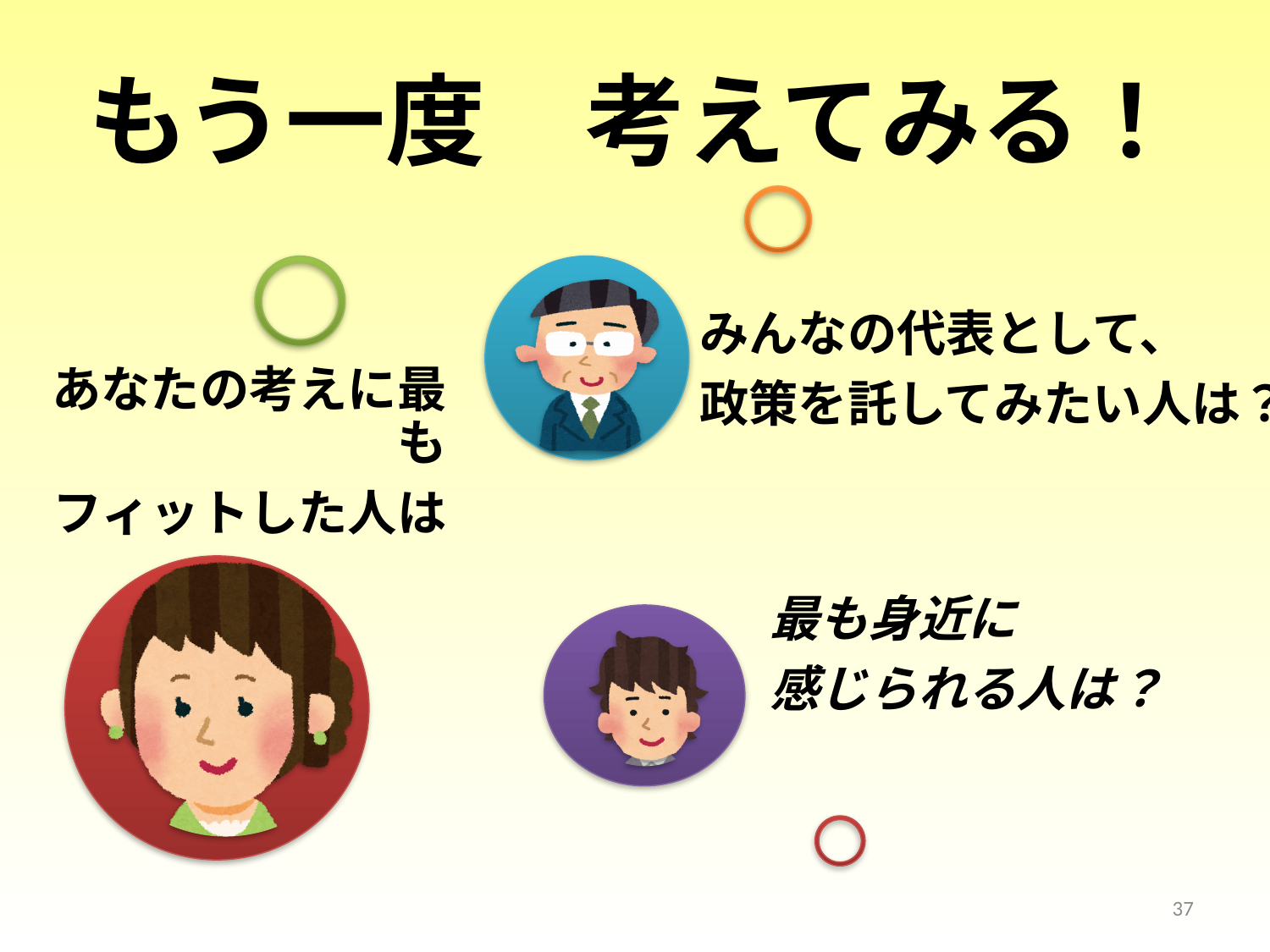

あなたの考えに最も
フィットした人は
最も身近に
感じられる人は？
みんなの代表として、
政策を託してみたい人は？
# もう一度　考えてみる！
37